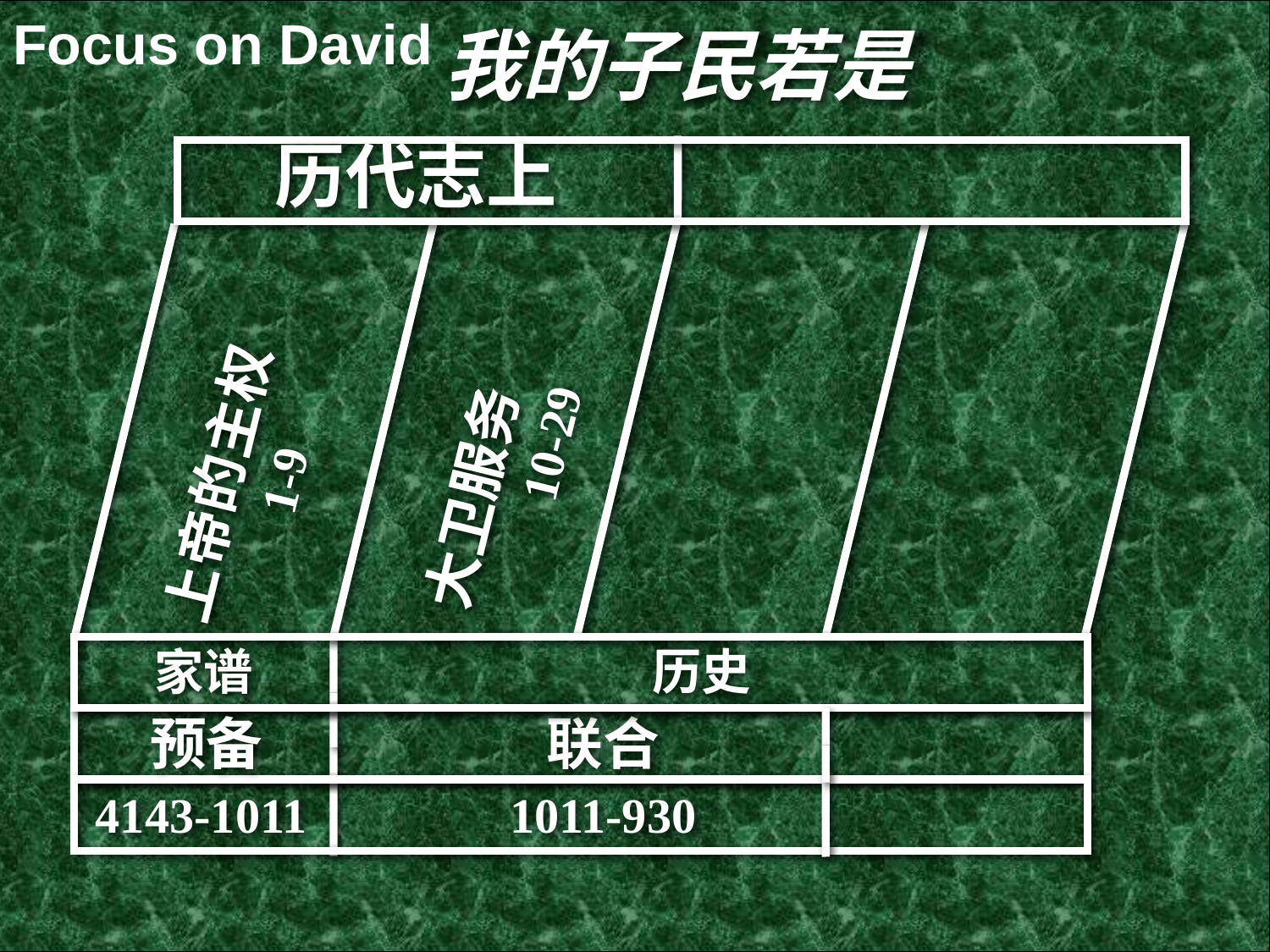

Focus on David

我的子民若是
历代志上

大卫服务 			10-29
上帝的主权 		1-9
家谱
历史

预备
联合

4143-1011
1011-930